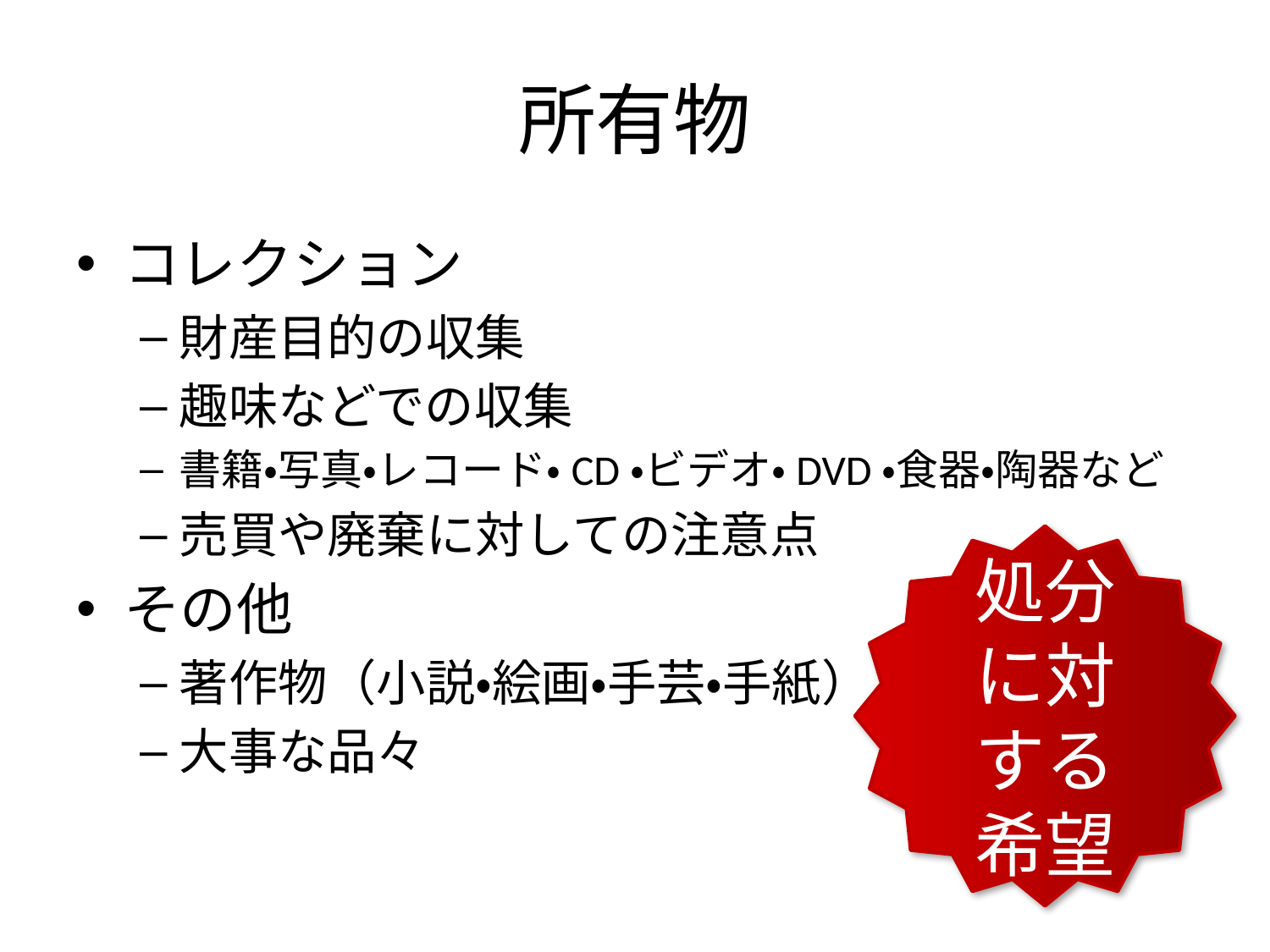

# 所有物
コレクション
財産目的の収集
趣味などでの収集
書籍・写真・レコード・CD・ビデオ・DVD・食器・陶器など
売買や廃棄に対しての注意点
その他
著作物（小説・絵画・手芸・手紙）
大事な品々
処分に対する希望